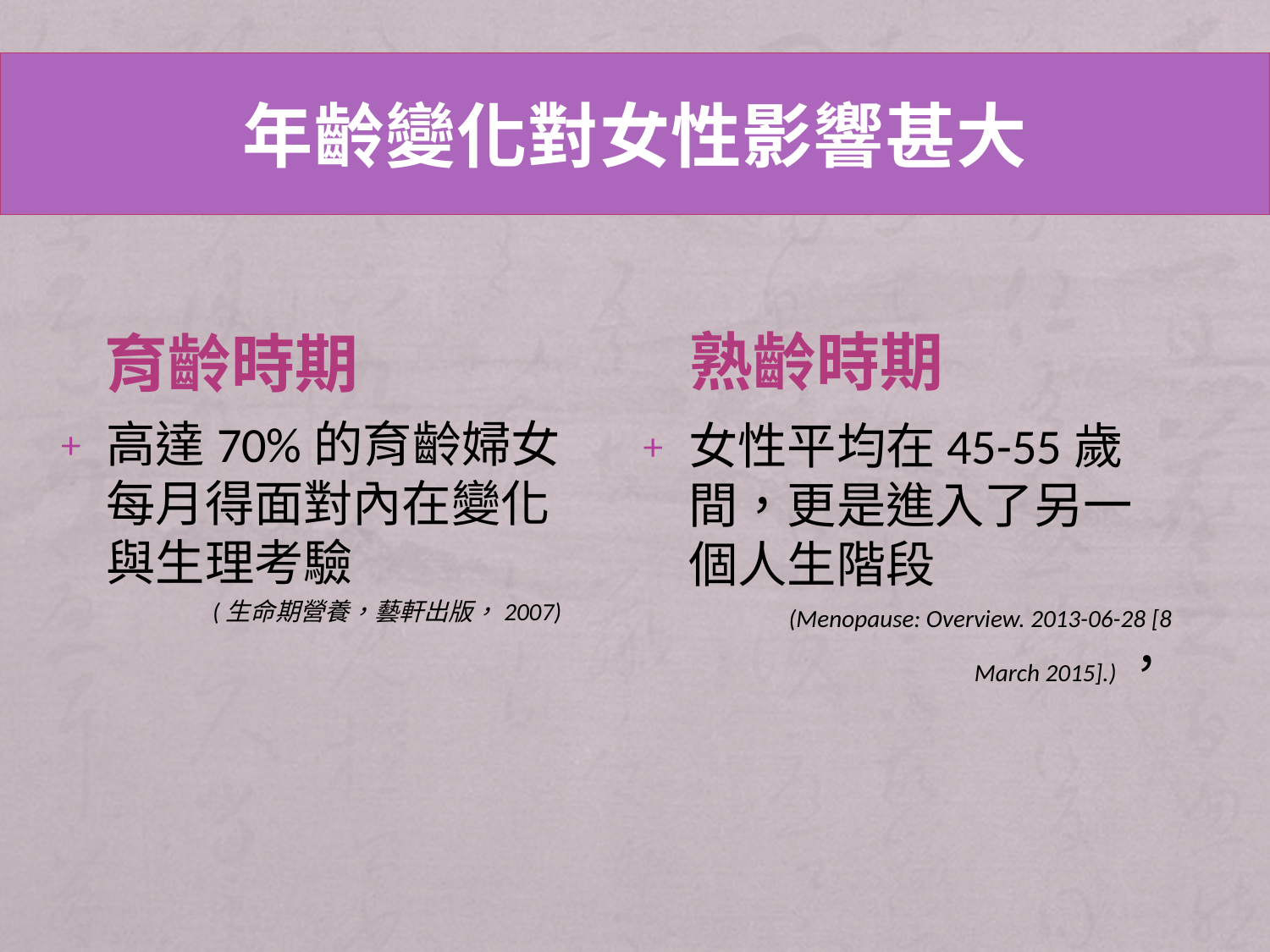

# 年齡變化對女性影響甚大
熟齡時期
育齡時期
高達70%的育齡婦女每月得面對內在變化與生理考驗
(生命期營養，藝軒出版，2007)

女性平均在45-55歲間，更是進入了另一個人生階段
(Menopause: Overview. 2013-06-28 [8 March 2015].)，